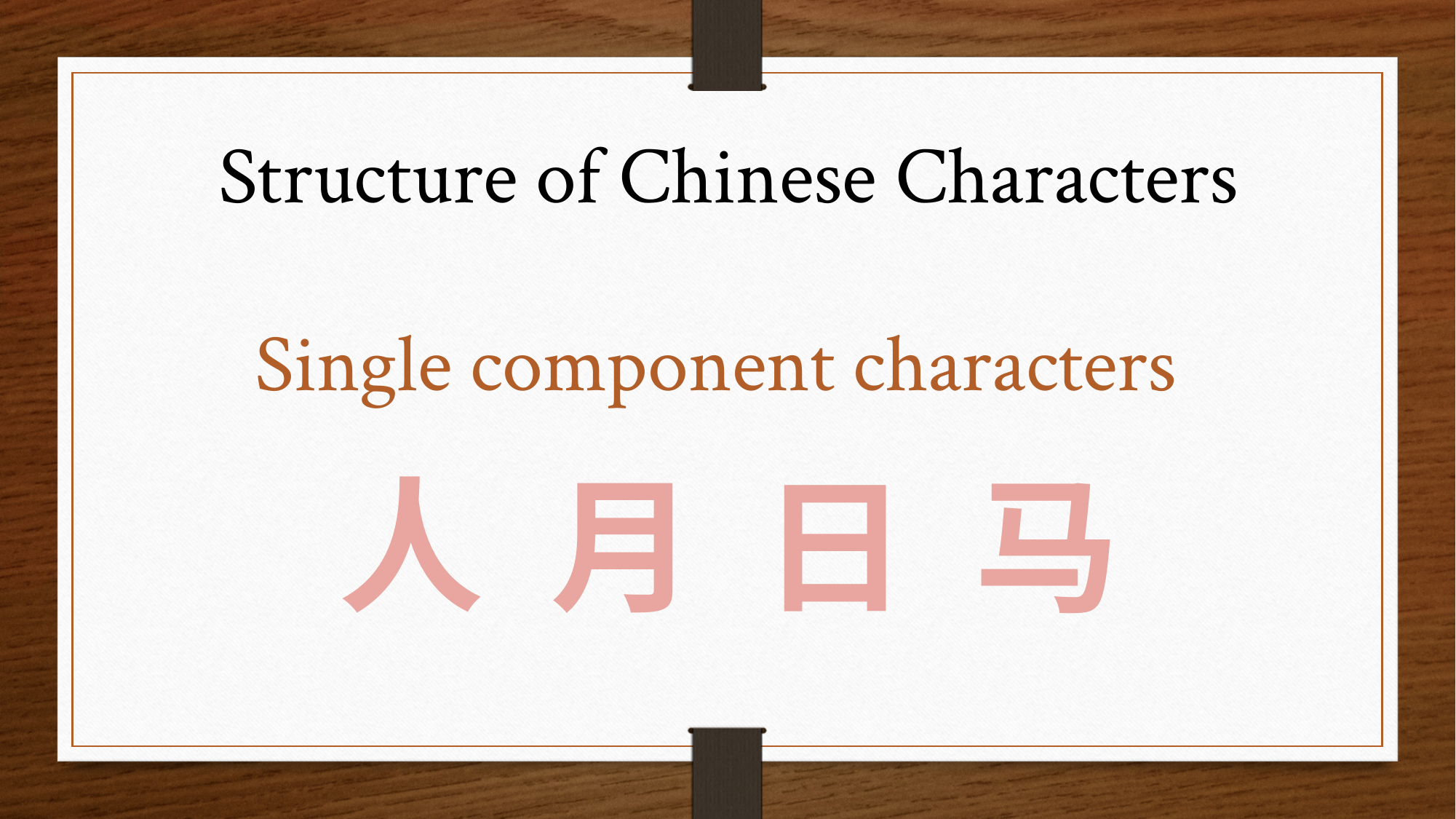

Structure of Chinese Characters
Single component characters
人  月  日  马